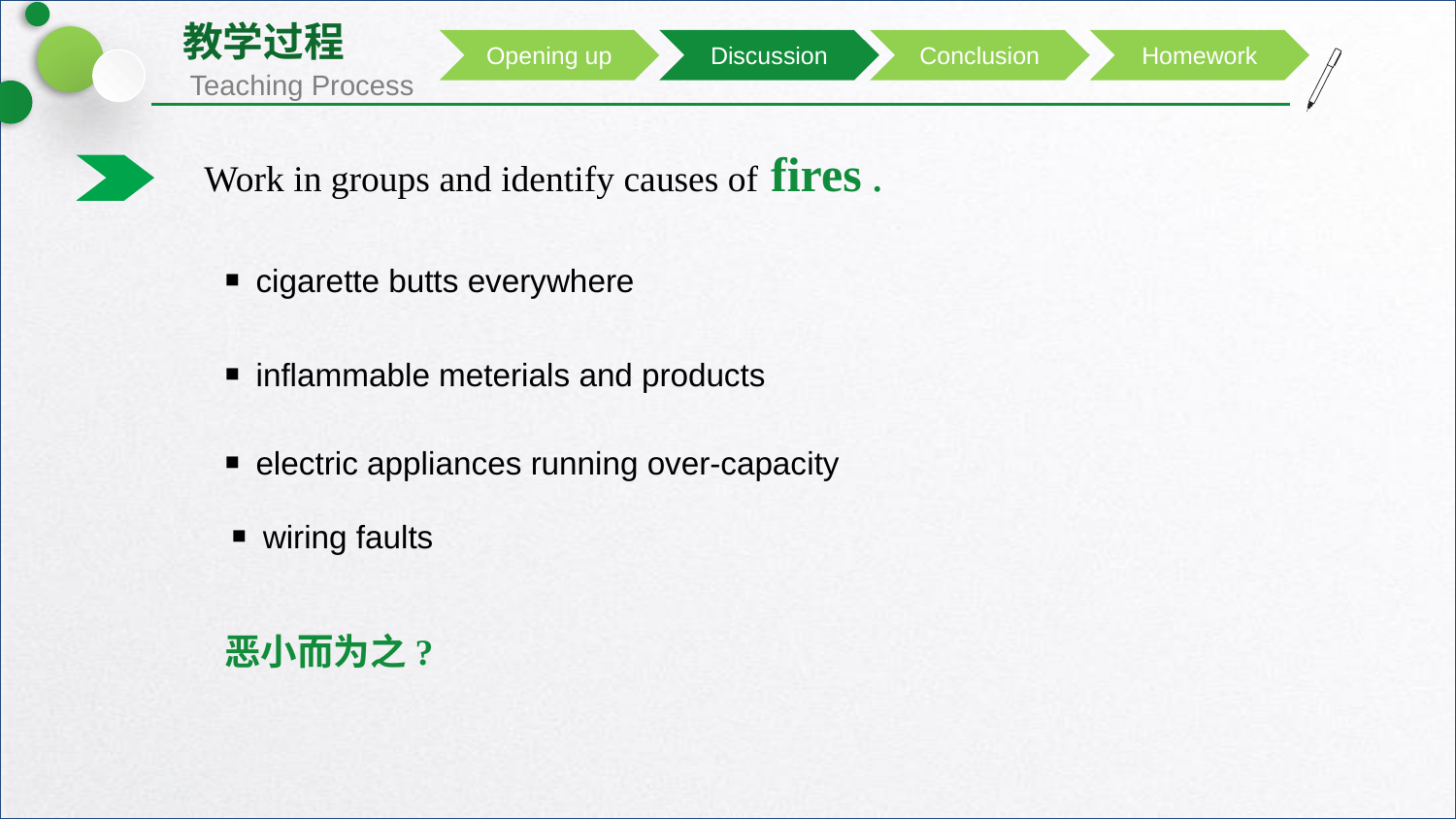

Opening up
Discussion
Conclusion
Homework
Work in groups and identify causes of fires .

￭ cigarette butts everywhere
￭ inflammable meterials and products
￭ electric appliances running over-capacity
￭ wiring faults
恶小而为之?